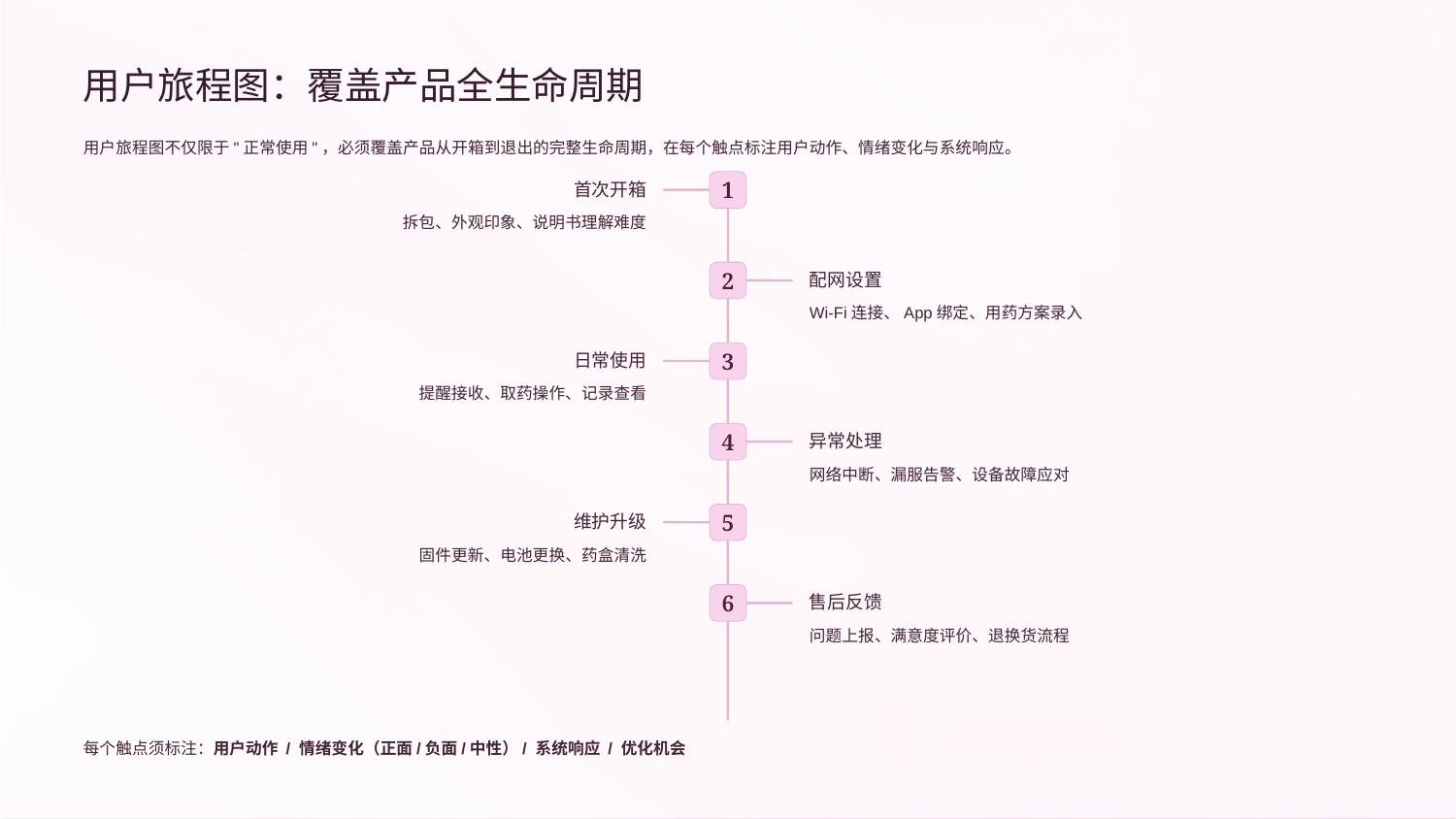

用户旅程图：覆盖产品全生命周期
用户旅程图不仅限于"正常使用"，必须覆盖产品从开箱到退出的完整生命周期，在每个触点标注用户动作、情绪变化与系统响应。

1
首次开箱

拆包、外观印象、说明书理解难度

2
配网设置

Wi-Fi连接、App绑定、用药方案录入

3
日常使用

提醒接收、取药操作、记录查看

4
异常处理

网络中断、漏服告警、设备故障应对

5
维护升级

固件更新、电池更换、药盒清洗

6
售后反馈

问题上报、满意度评价、退换货流程
每个触点须标注：用户动作 / 情绪变化（正面/负面/中性）/ 系统响应 / 优化机会